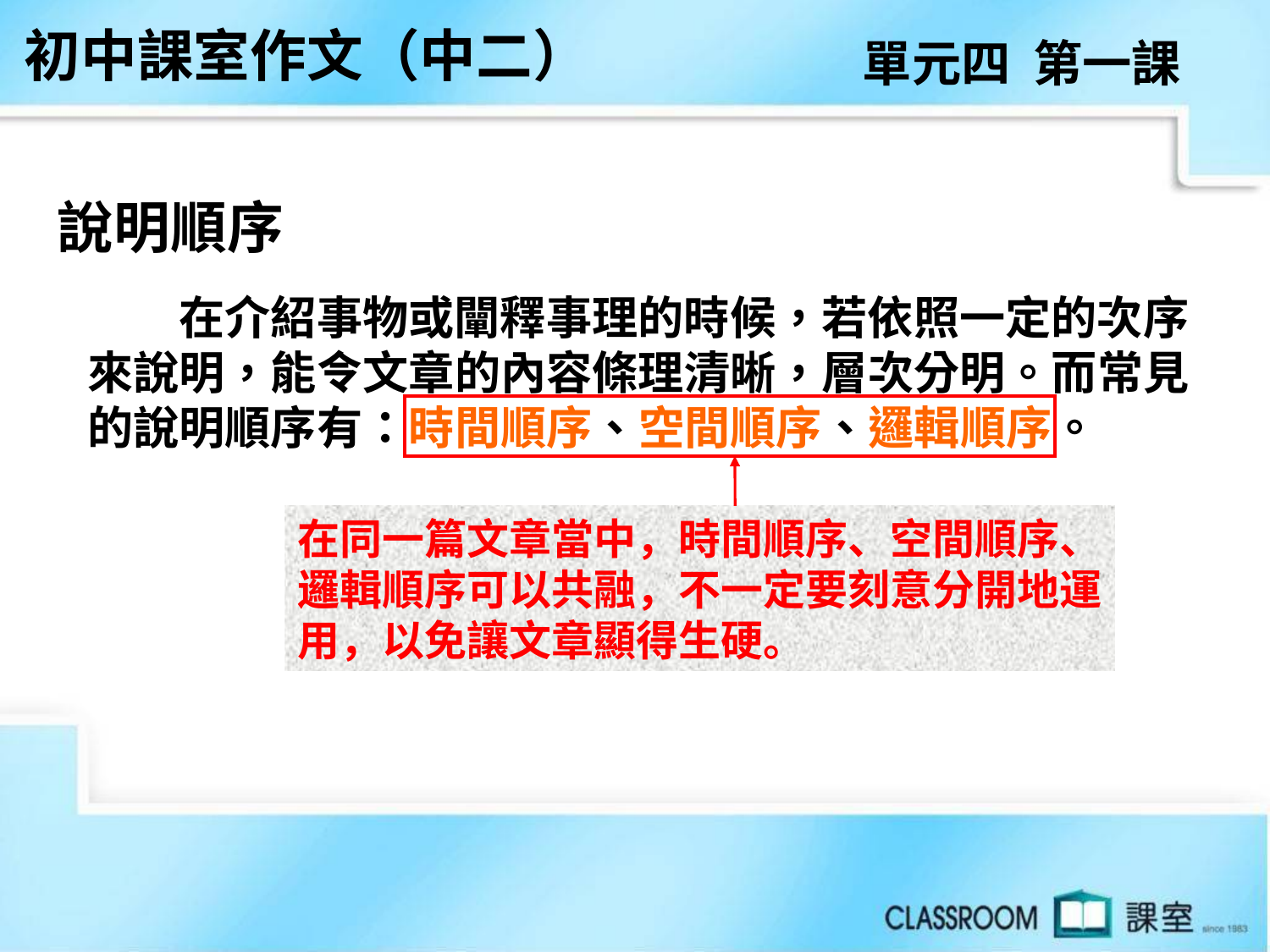

初中課室作文（中二）
單元四  第一課
說明順序
　　在介紹事物或闡釋事理的時候，若依照一定的次序
來說明，能令文章的內容條理清晰，層次分明。而常見
的說明順序有：時間順序、空間順序、邏輯順序。

在同一篇文章當中，時間順序、空間順序、邏輯順序可以共融，不一定要刻意分開地運用，以免讓文章顯得生硬。